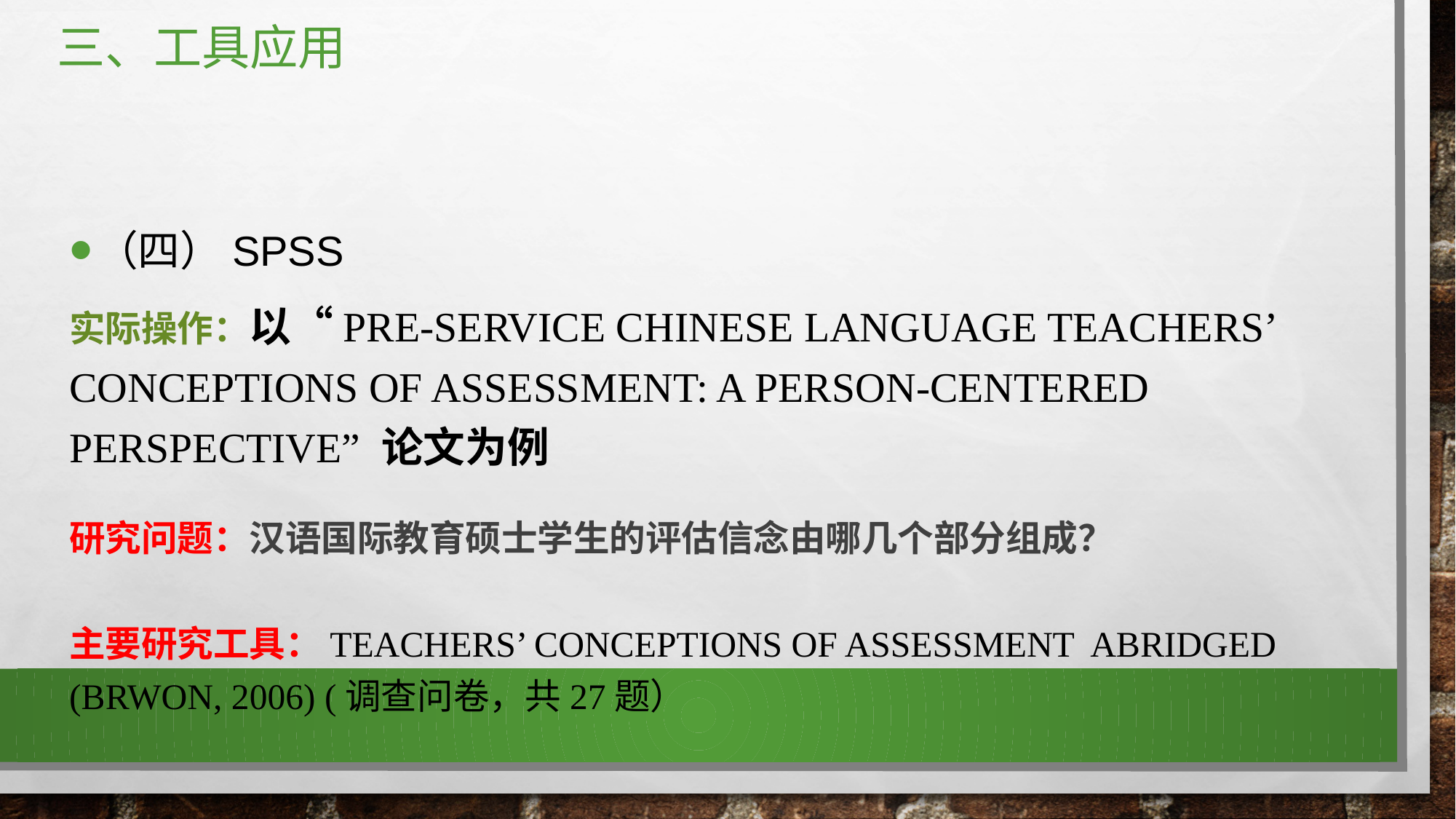

# 三、工具应用
（四）SPSS
实际操作：以“Pre-service Chinese language teachers’ conceptions of assessment: A person-centered perspective” 论文为例
研究问题：汉语国际教育硕士学生的评估信念由哪几个部分组成？
主要研究工具：Teachers’ Conceptions of assessment  Abridged (Brwon, 2006) (调查问卷，共27题）